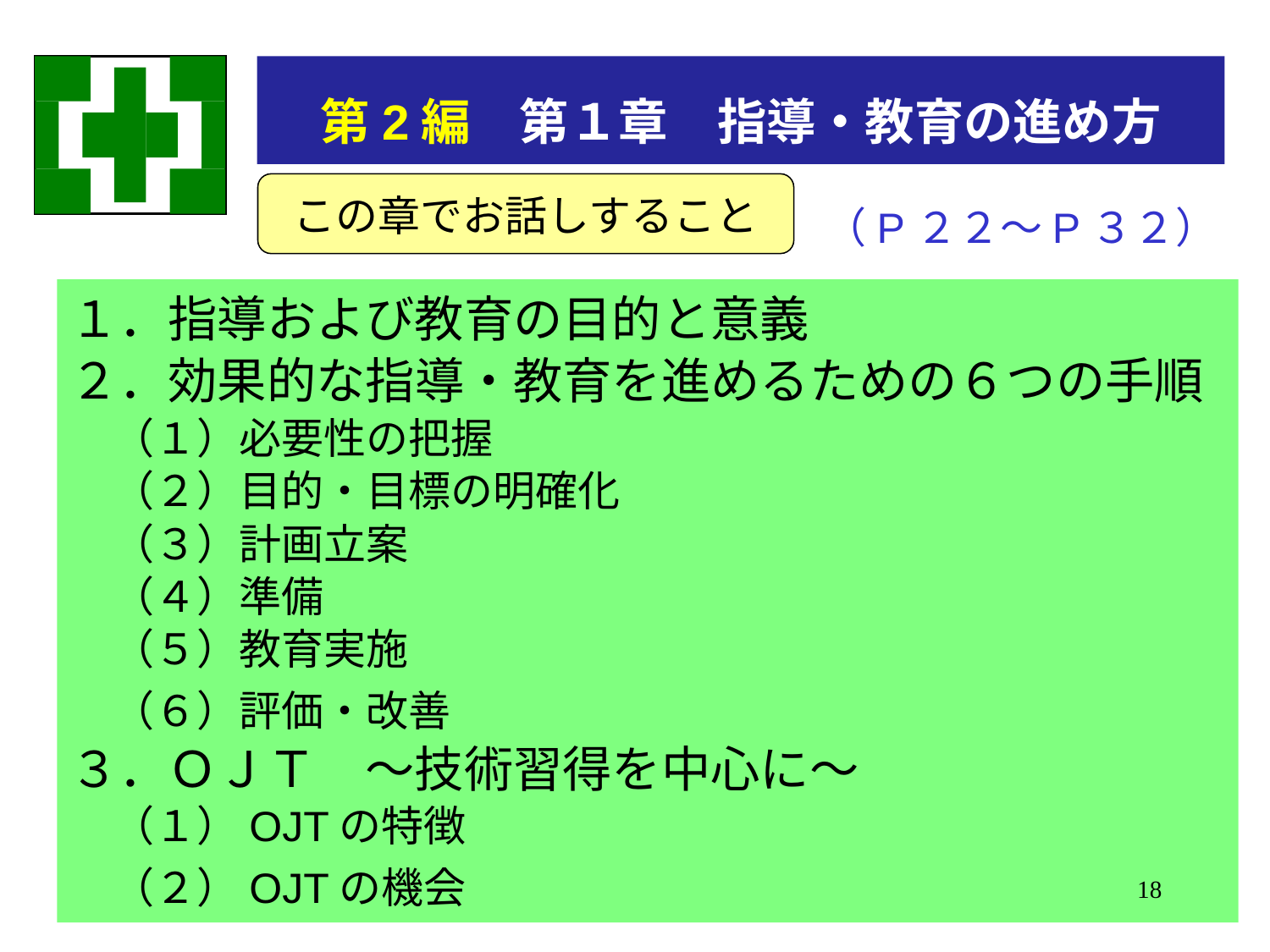

第2編　第１章　指導・教育の進め方
この章でお話しすること
（P２２～P３２）
１．指導および教育の目的と意義
２．効果的な指導・教育を進めるための６つの手順
　（１）必要性の把握
　（２）目的・目標の明確化
　（３）計画立案
　（４）準備
　（５）教育実施
　（６）評価・改善
３．ＯＪＴ　～技術習得を中心に～
　（１）OJTの特徴
　（２）OJTの機会
18